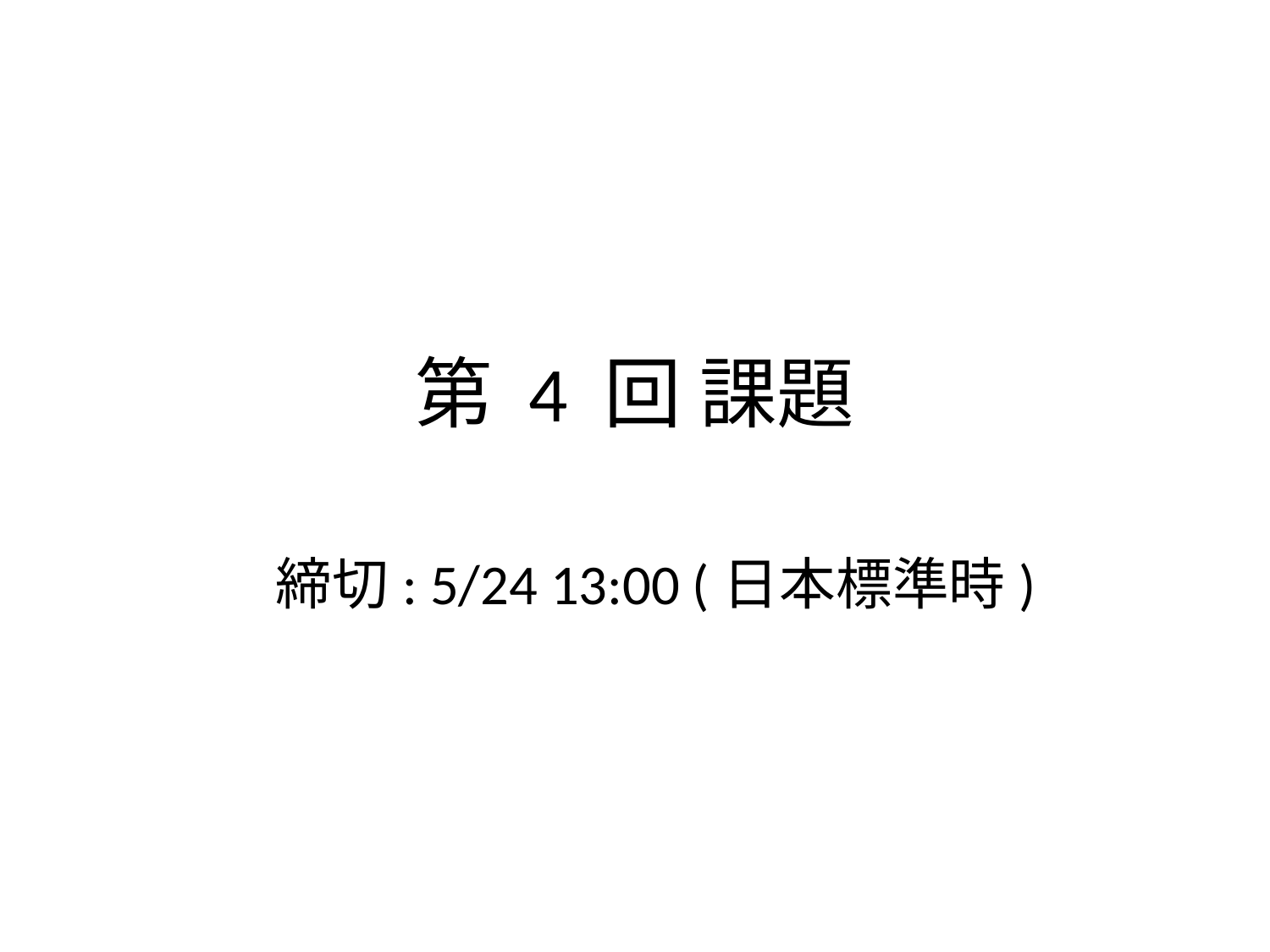

# 第 4 回 課題
締切: 5/24 13:00 (日本標準時)